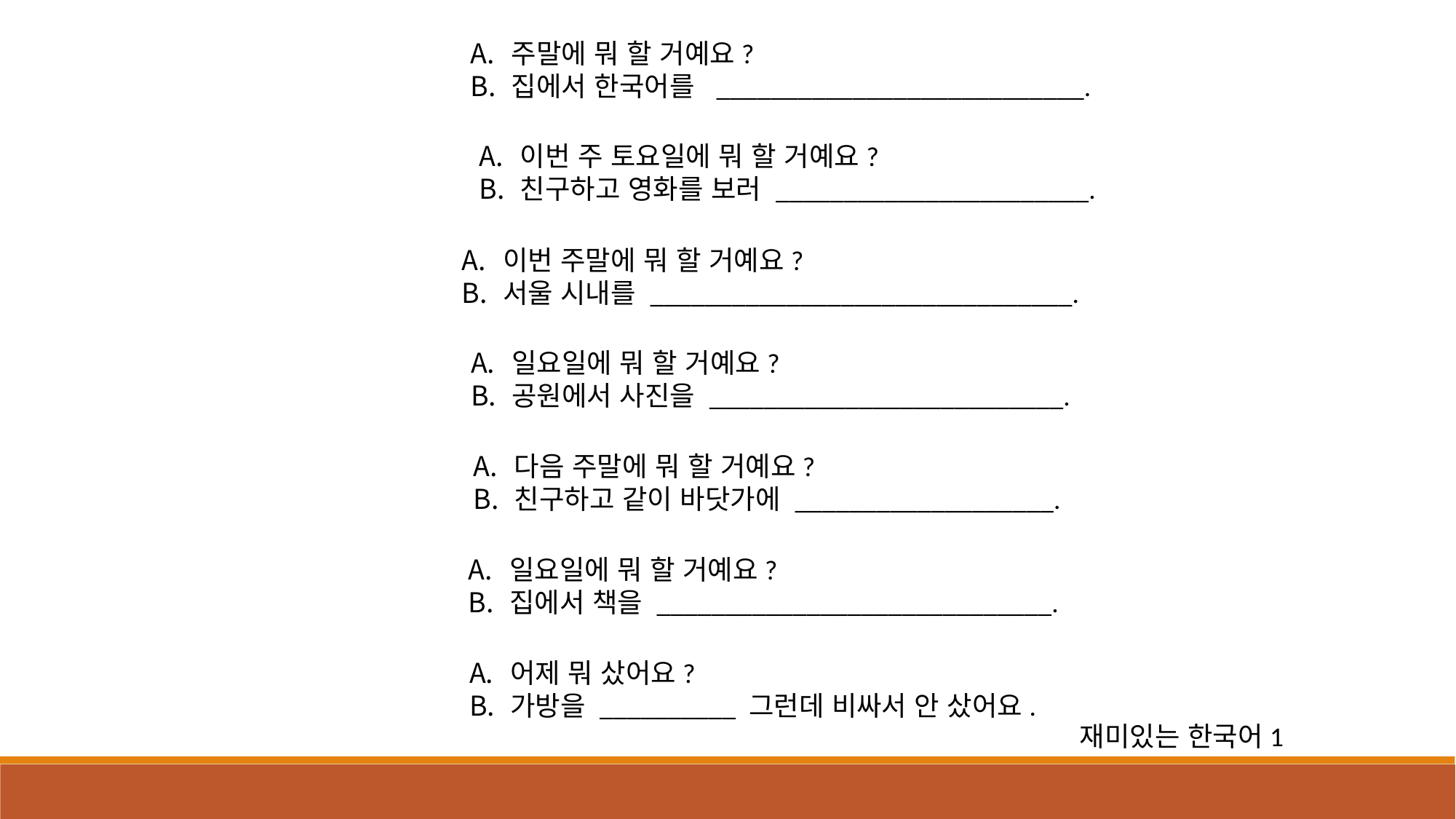

주말에 뭐 할 거예요?
집에서 한국어를  ___________________________.
이번 주 토요일에 뭐 할 거예요?
친구하고 영화를 보러 _______________________.
이번 주말에 뭐 할 거예요?
서울 시내를 _______________________________.
일요일에 뭐 할 거예요?
공원에서 사진을 __________________________.
다음 주말에 뭐 할 거예요?
친구하고 같이 바닷가에 ___________________.
일요일에 뭐 할 거예요?
집에서 책을 _____________________________.
어제 뭐 샀어요?
가방을 __________ 그런데 비싸서 안 샀어요.
재미있는 한국어1